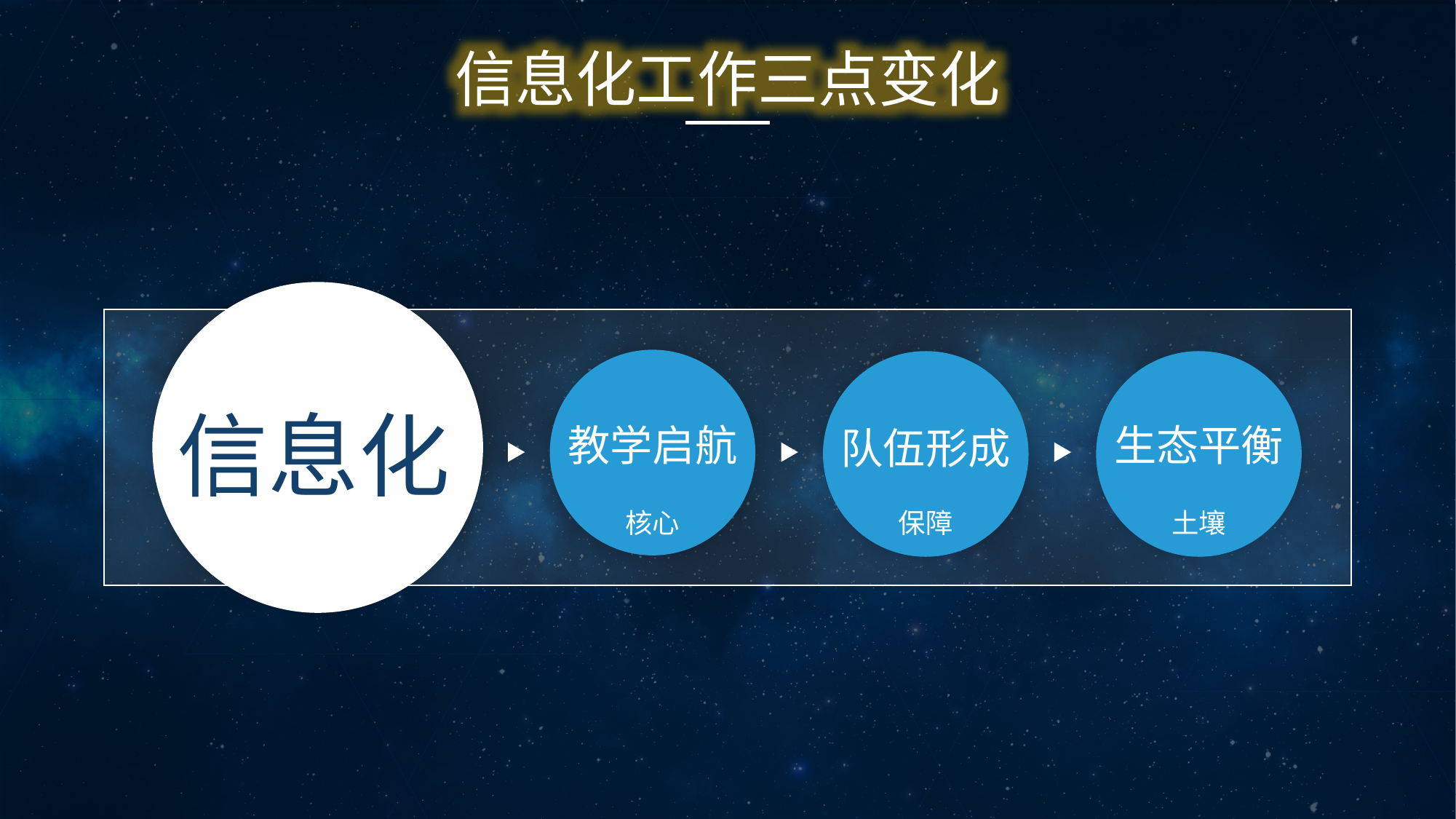

信息化工作三点变化

信息化
教学启航
生态平衡
队伍形成

核心
保障
土壤